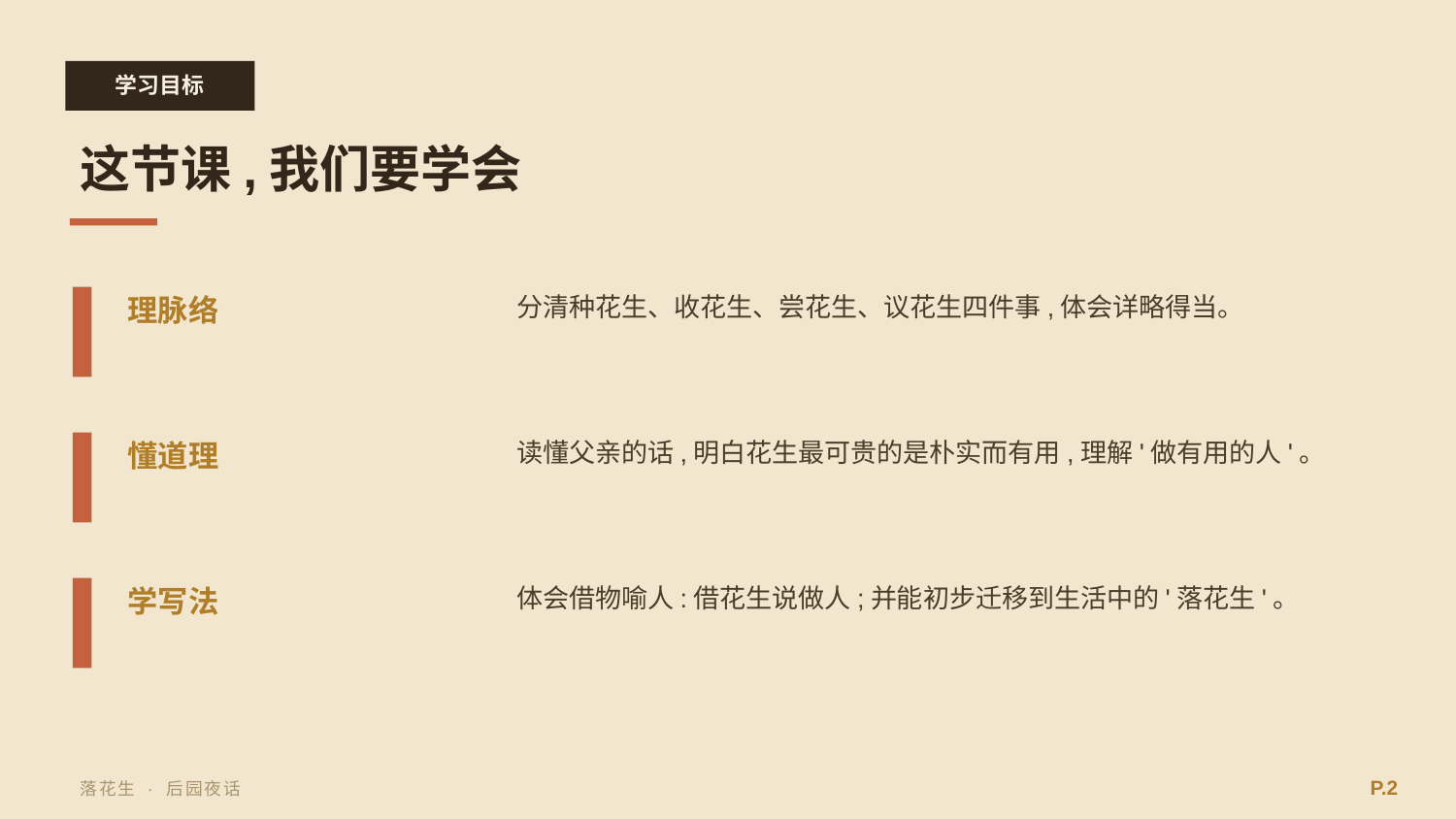

学习目标

这节课,我们要学会

理脉络
分清种花生、收花生、尝花生、议花生四件事,体会详略得当。

懂道理
读懂父亲的话,明白花生最可贵的是朴实而有用,理解'做有用的人'。

学写法
体会借物喻人:借花生说做人;并能初步迁移到生活中的'落花生'。

P.2
落花生 · 后园夜话